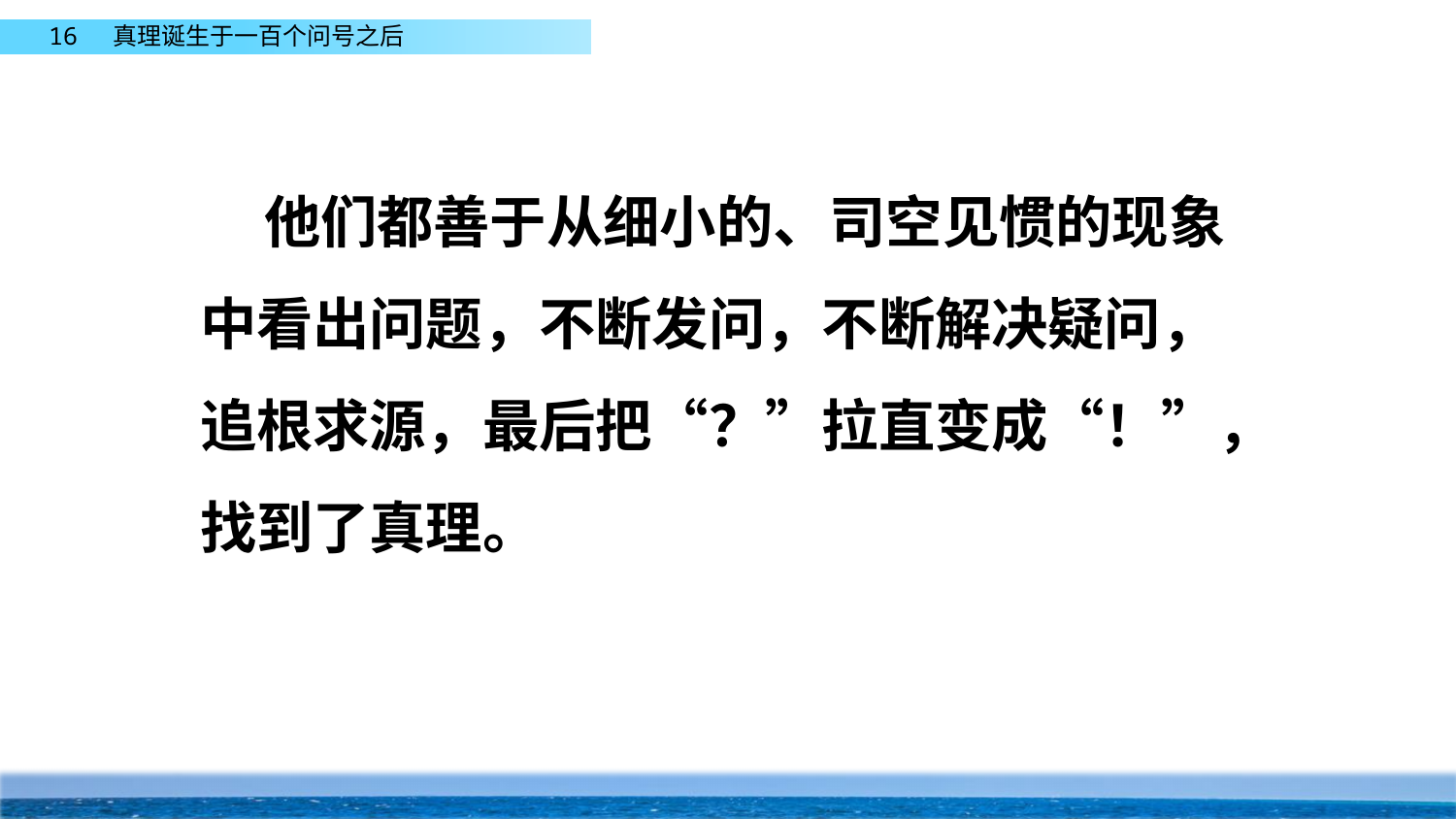

他们都善于从细小的、司空见惯的现象中看出问题，不断发问，不断解决疑问，追根求源，最后把“？”拉直变成“！”，找到了真理。